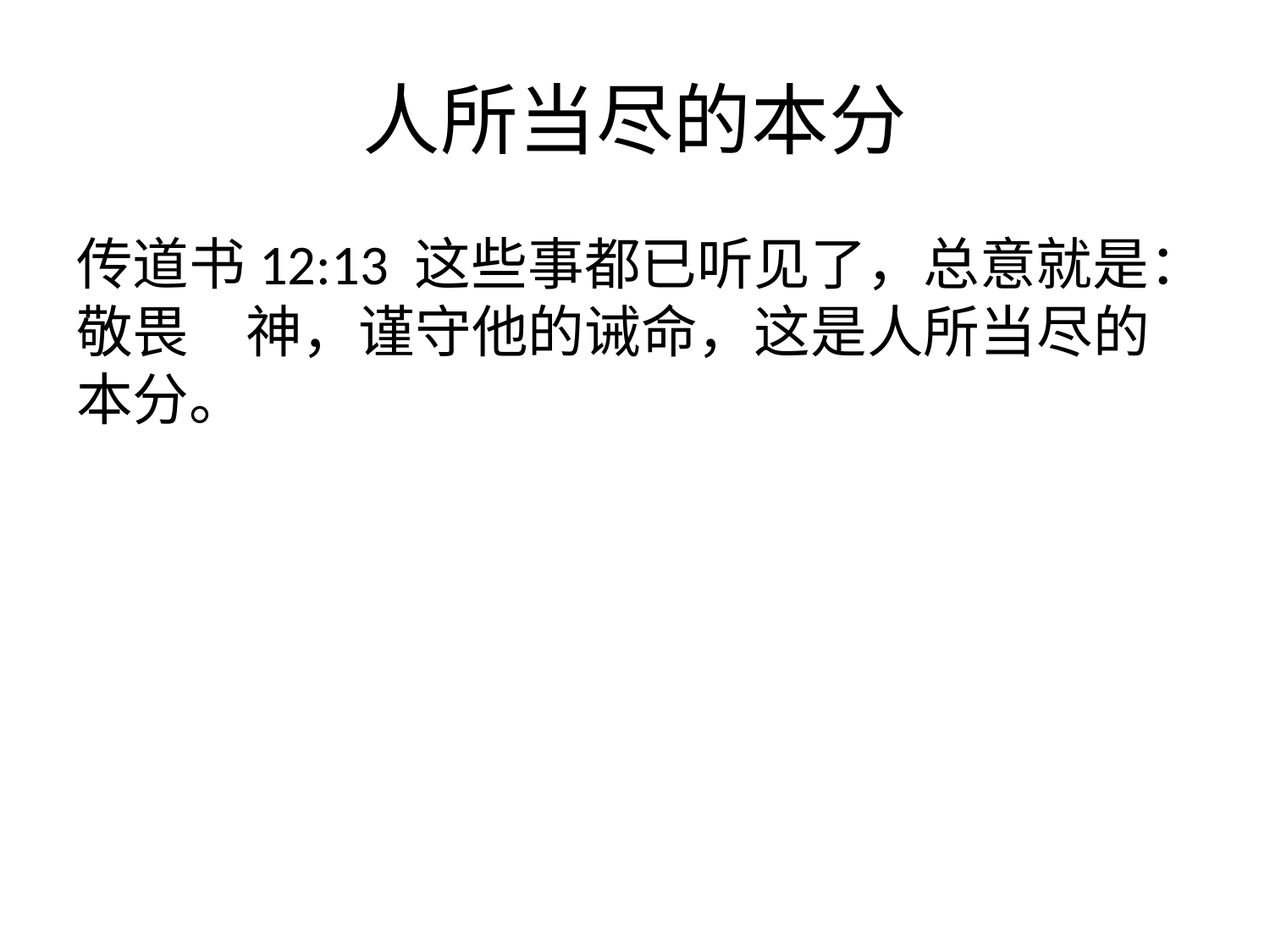

# 人所当尽的本分
传道书12:13 这些事都已听见了，总意就是：敬畏　神，谨守他的诫命，这是人所当尽的本分。